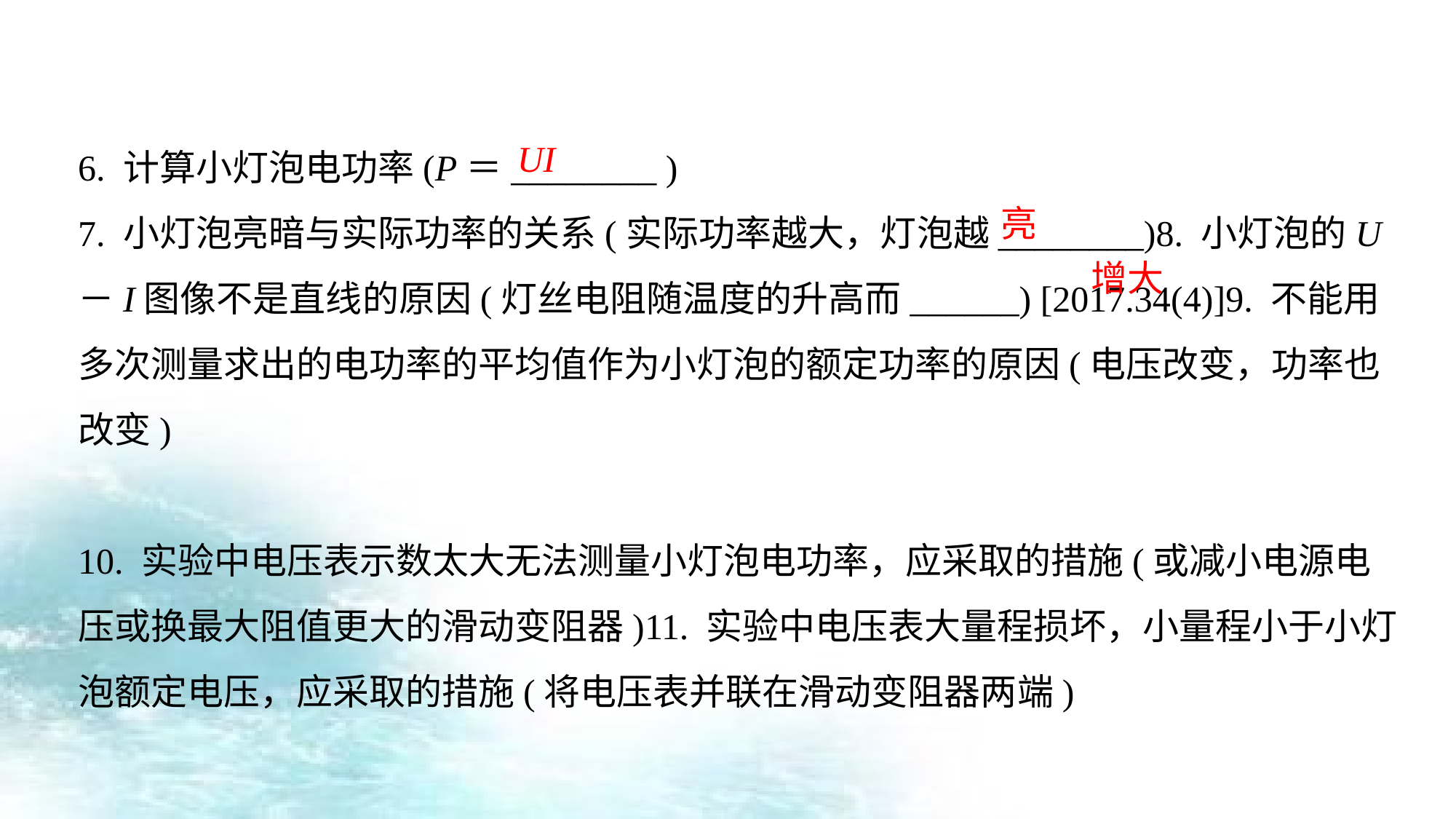

6. 计算小灯泡电功率(P＝________ )
7. 小灯泡亮暗与实际功率的关系(实际功率越大，灯泡越________)8. 小灯泡的U－I图像不是直线的原因(灯丝电阻随温度的升高而______) [2017.34(4)]9. 不能用多次测量求出的电功率的平均值作为小灯泡的额定功率的原因(电压改变，功率也改变)

10. 实验中电压表示数太大无法测量小灯泡电功率，应采取的措施(或减小电源电压或换最大阻值更大的滑动变阻器)11. 实验中电压表大量程损坏，小量程小于小灯泡额定电压，应采取的措施(将电压表并联在滑动变阻器两端)

UI
亮
增大